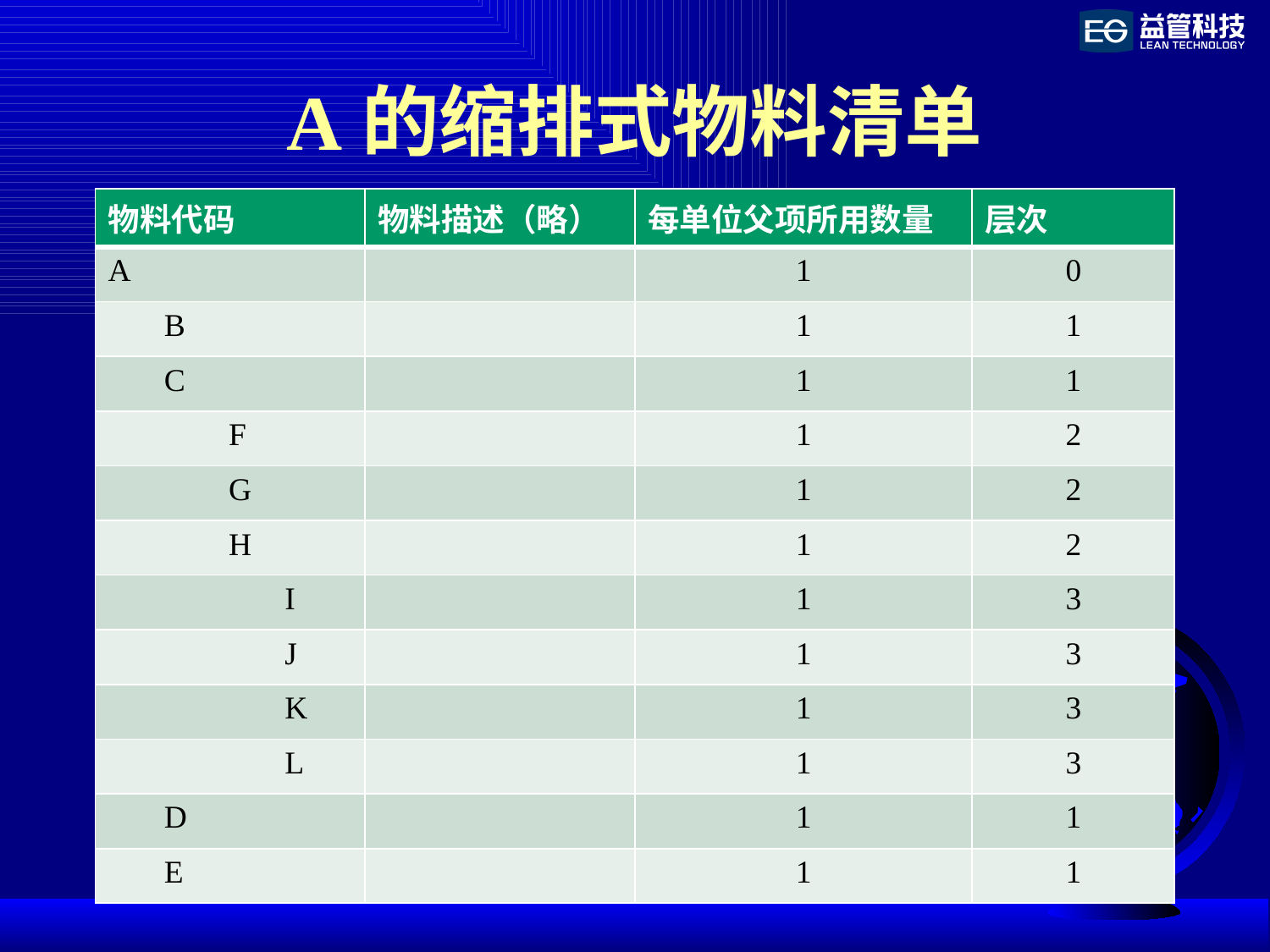

# A的缩排式物料清单
| 物料代码 | 物料描述（略） | 每单位父项所用数量 | 层次 |
| --- | --- | --- | --- |
| A |  | 1 | 0 |
| B |  | 1 | 1 |
| C |  | 1 | 1 |
| F |  | 1 | 2 |
| G |  | 1 | 2 |
| H |  | 1 | 2 |
| I |  | 1 | 3 |
| J |  | 1 | 3 |
| K |  | 1 | 3 |
| L |  | 1 | 3 |
| D |  | 1 | 1 |
| E |  | 1 | 1 |
15